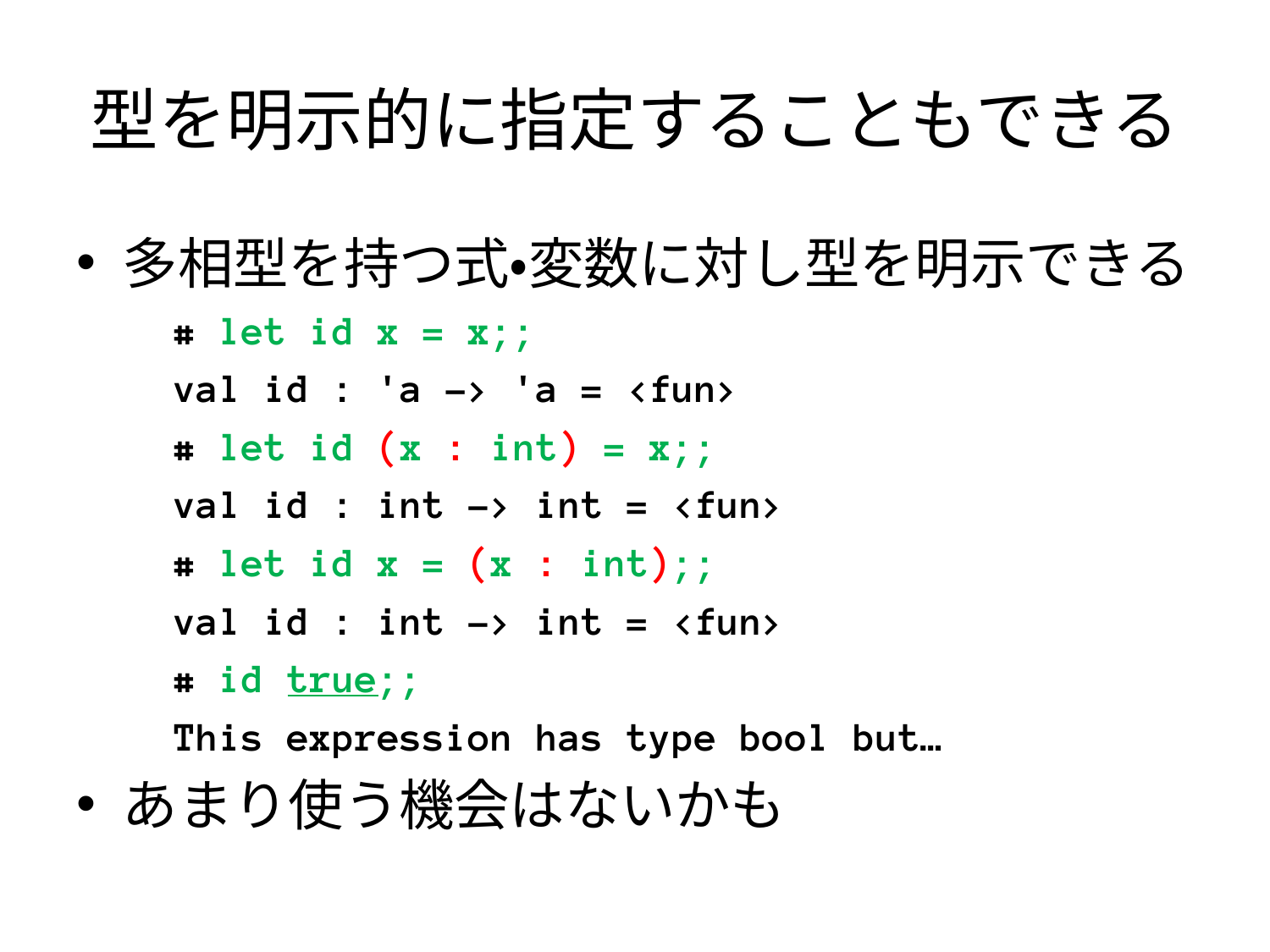

# 型を明示的に指定することもできる
多相型を持つ式・変数に対し型を明示できる
# let id x = x;;
val id : 'a -> 'a = <fun>
# let id (x : int) = x;;
val id : int -> int = <fun>
# let id x = (x : int);;
val id : int -> int = <fun>
# id true;;
This expression has type bool but…
あまり使う機会はないかも